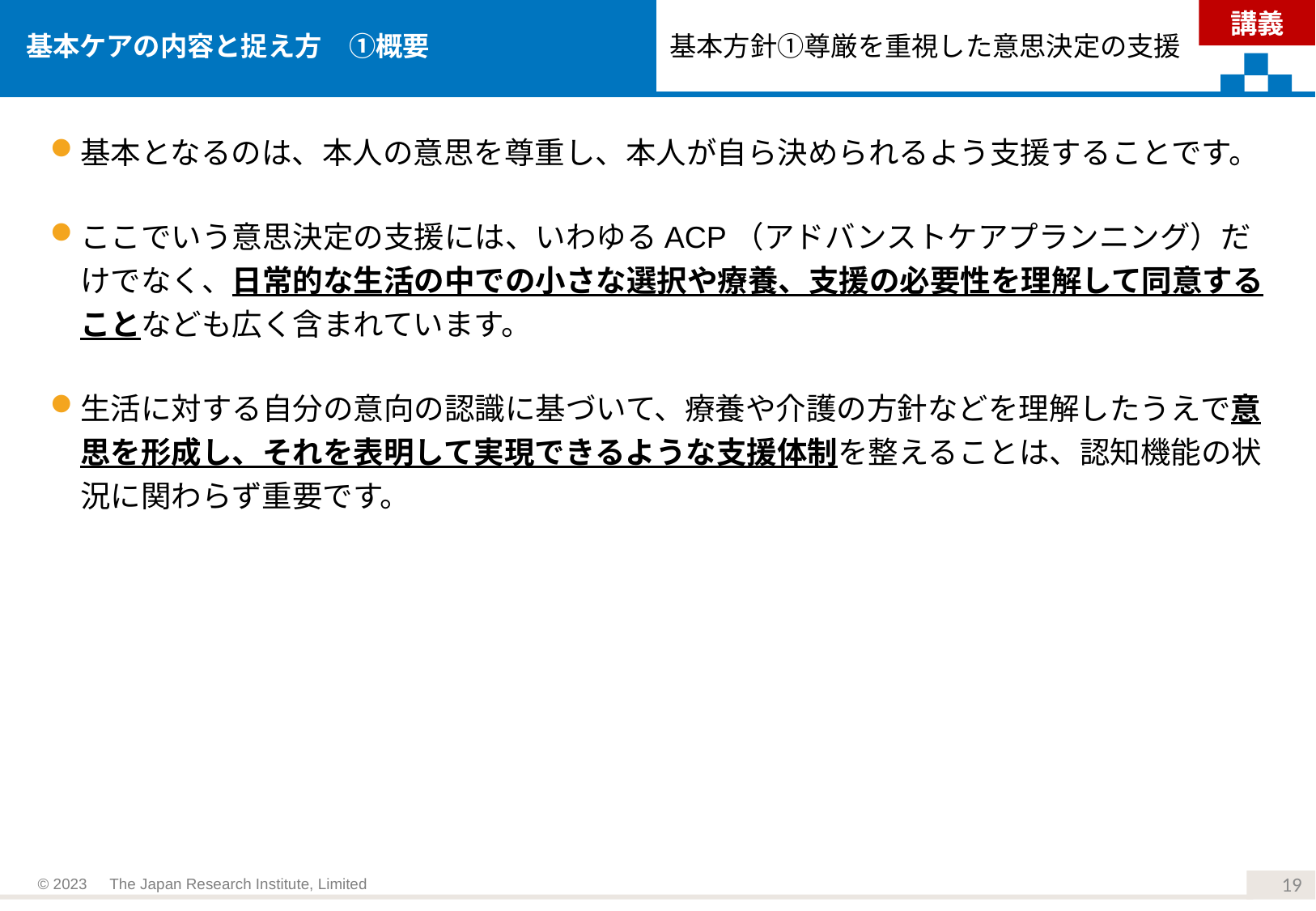

# 基本ケアの内容と捉え方　①概要
講義
基本方針①尊厳を重視した意思決定の支援
基本となるのは、本人の意思を尊重し、本人が自ら決められるよう支援することです。
ここでいう意思決定の支援には、いわゆるACP（アドバンストケアプランニング）だけでなく、日常的な生活の中での小さな選択や療養、支援の必要性を理解して同意することなども広く含まれています。
生活に対する自分の意向の認識に基づいて、療養や介護の方針などを理解したうえで意思を形成し、それを表明して実現できるような支援体制を整えることは、認知機能の状況に関わらず重要です。
19